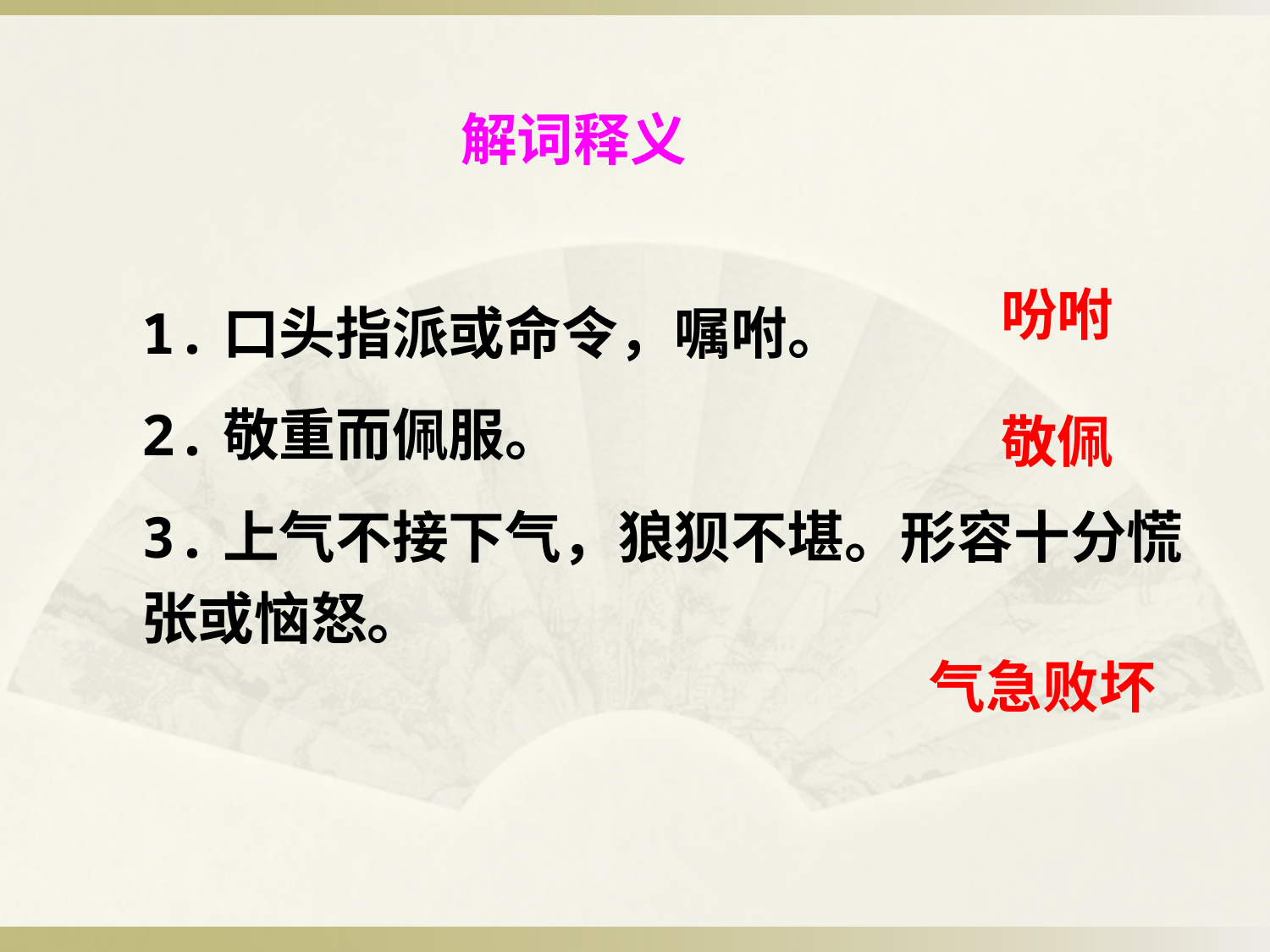

解词释义
吩咐
1.口头指派或命令，嘱咐。
2.敬重而佩服。
3.上气不接下气，狼狈不堪。形容十分慌张或恼怒。
敬佩
气急败坏